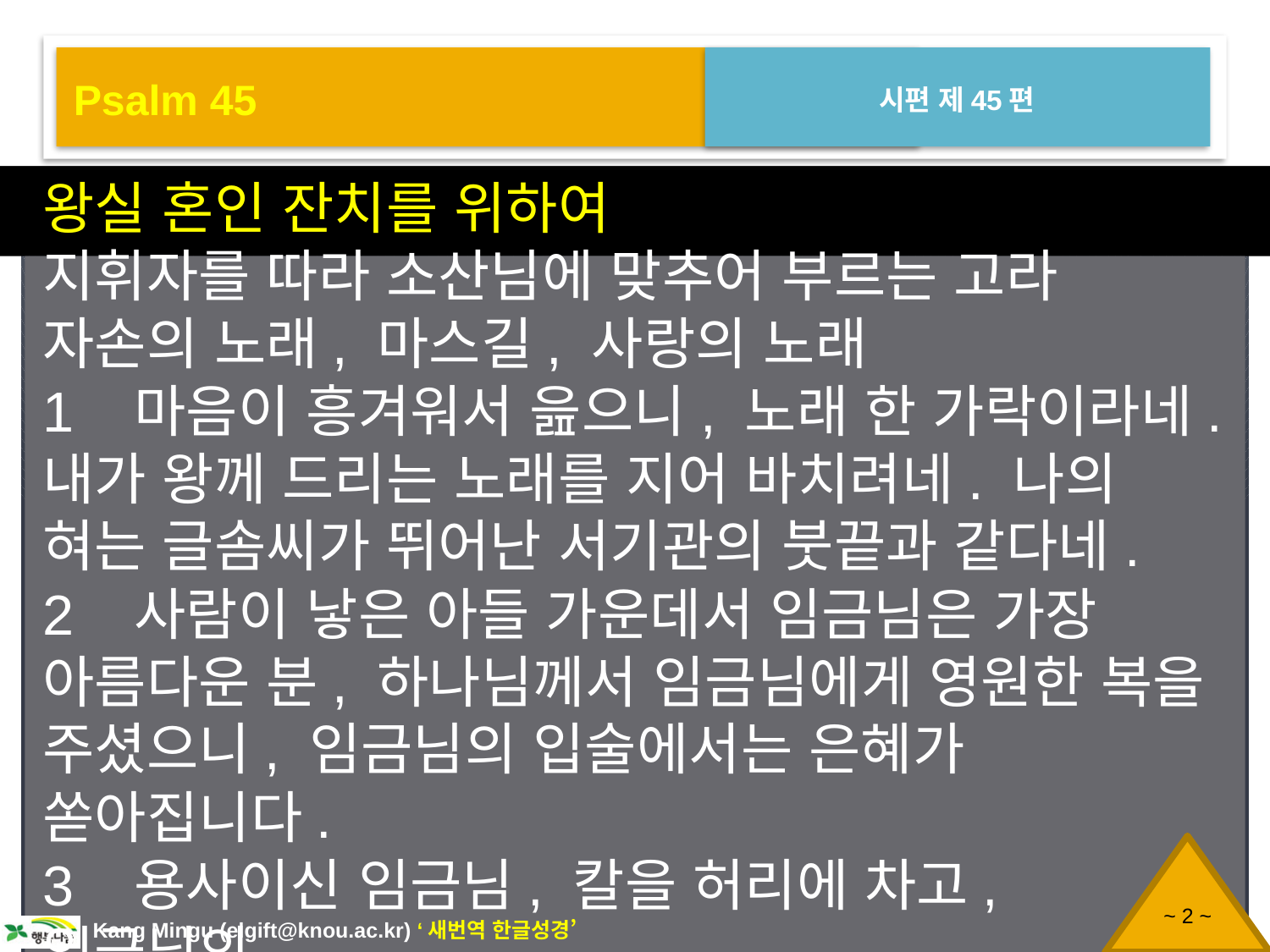

Psalm 45
시편 제45편
왕실 혼인 잔치를 위하여
지휘자를 따라 소산님에 맞추어 부르는 고라 자손의 노래, 마스길, 사랑의 노래
1   마음이 흥겨워서 읊으니, 노래 한 가락이라네. 내가 왕께 드리는 노래를 지어 바치려네. 나의 혀는 글솜씨가 뛰어난 서기관의 붓끝과 같다네.
2   사람이 낳은 아들 가운데서 임금님은 가장 아름다운 분, 하나님께서 임금님에게 영원한 복을 주셨으니, 임금님의 입술에서는 은혜가 쏟아집니다.
3   용사이신 임금님, 칼을 허리에 차고, 임금님의